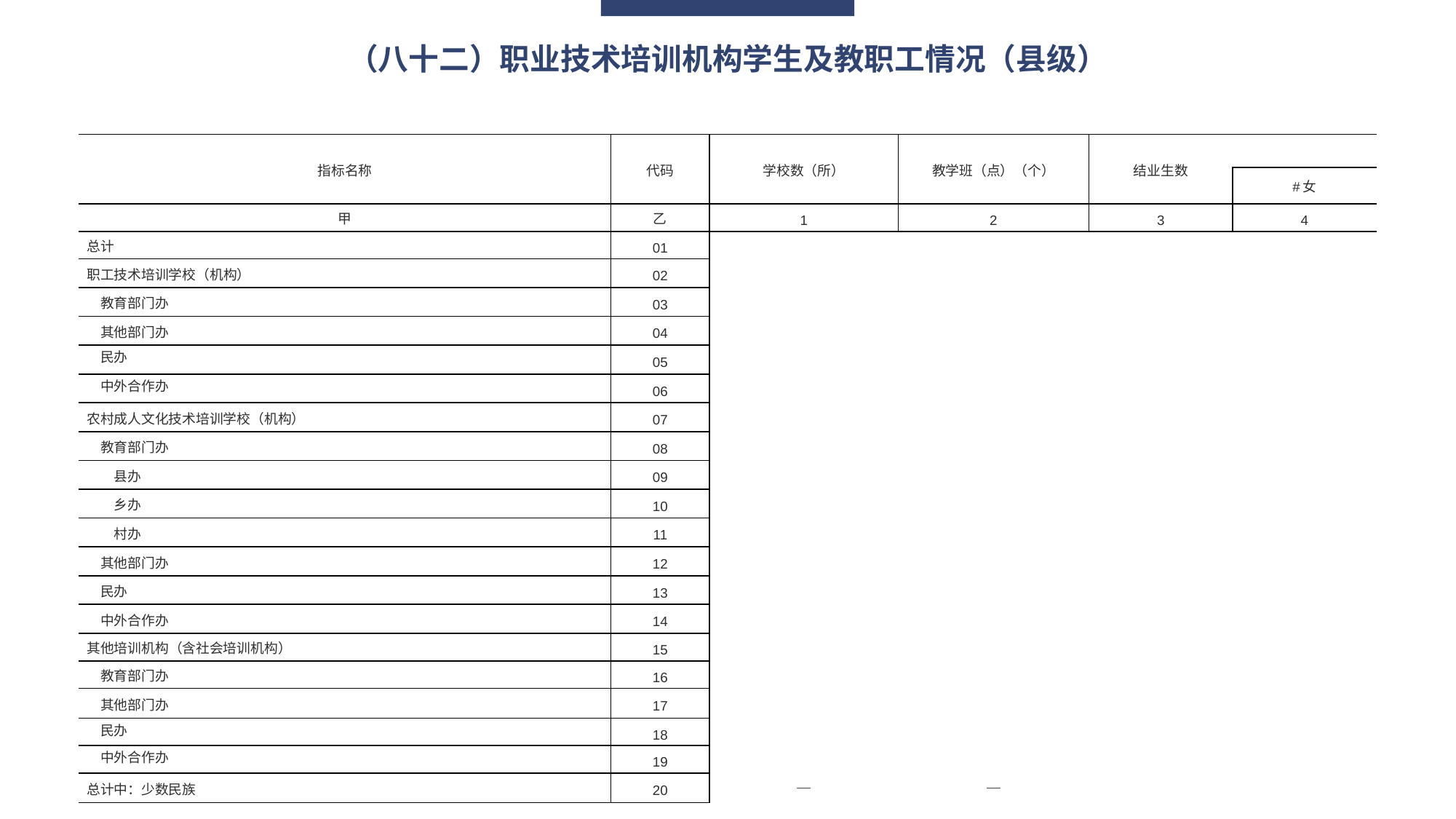

（八十二）职业技术培训机构学生及教职工情况（县级）
| 指标名称 | 代码 | 学校数（所） | 教学班（点）（个） | 结业生数 |  |
| --- | --- | --- | --- | --- | --- |
|  |  |  |  |  | #女 |
| 甲 | 乙 | 1 | 2 | 3 | 4 |
| 总计 | 01 |  |  |  |  |
| 职工技术培训学校（机构） | 02 |  |  |  |  |
| 教育部门办 | 03 |  |  |  |  |
| 其他部门办 | 04 |  |  |  |  |
| 民办 | 05 |  |  |  |  |
| 中外合作办 | 06 |  |  |  |  |
| 农村成人文化技术培训学校（机构） | 07 |  |  |  |  |
| 教育部门办 | 08 |  |  |  |  |
| 县办 | 09 |  |  |  |  |
| 乡办 | 10 |  |  |  |  |
| 村办 | 11 |  |  |  |  |
| 其他部门办 | 12 |  |  |  |  |
| 民办 | 13 |  |  |  |  |
| 中外合作办 | 14 |  |  |  |  |
| 其他培训机构（含社会培训机构） | 15 |  |  |  |  |
| 教育部门办 | 16 |  |  |  |  |
| 其他部门办 | 17 |  |  |  |  |
| 民办 | 18 |  |  |  |  |
| 中外合作办 | 19 |  |  |  |  |
| 总计中：少数民族 | 20 | — | — |  |  |